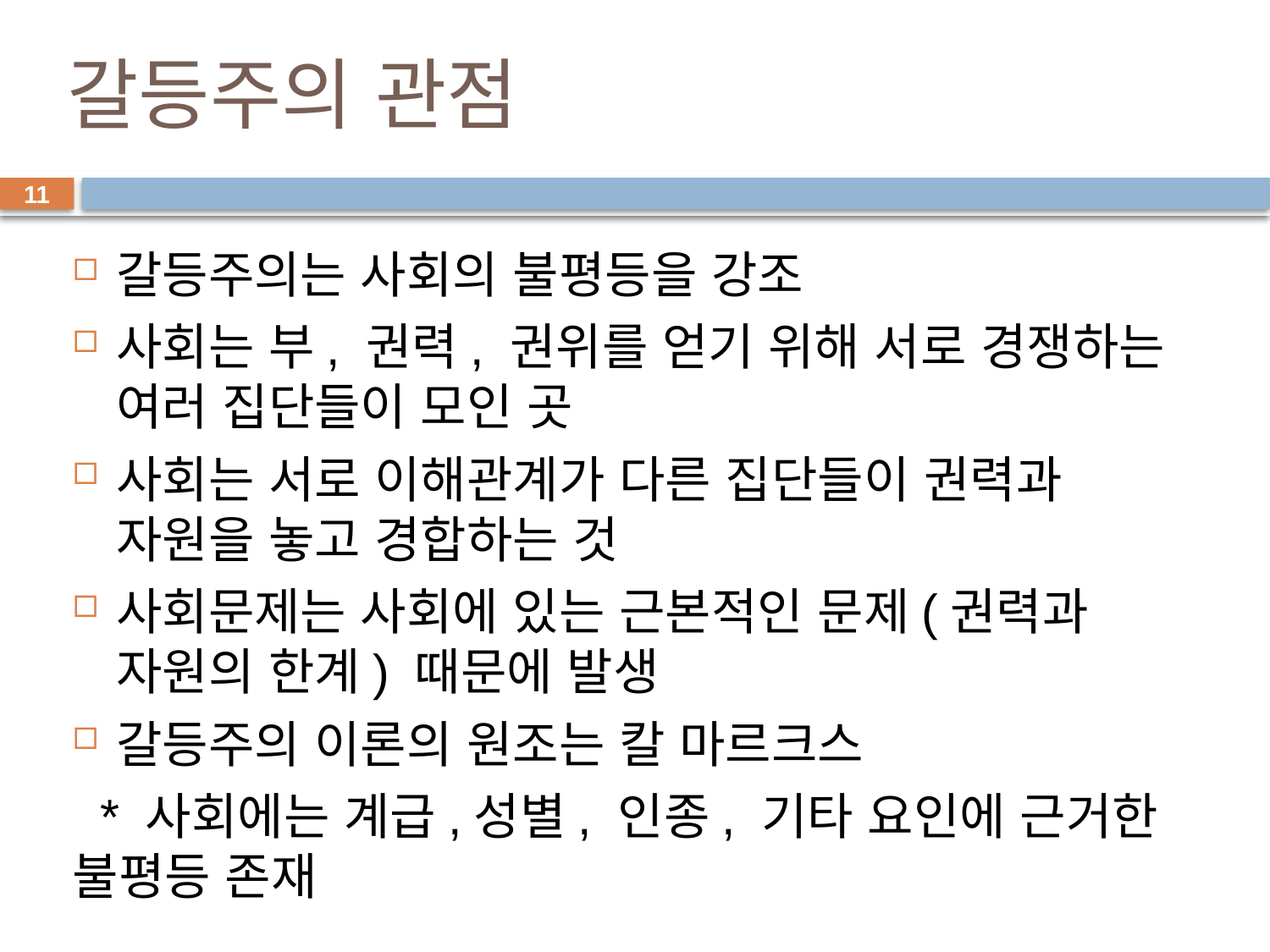

# 갈등주의 관점
11
갈등주의는 사회의 불평등을 강조
사회는 부, 권력, 권위를 얻기 위해 서로 경쟁하는 여러 집단들이 모인 곳
사회는 서로 이해관계가 다른 집단들이 권력과 자원을 놓고 경합하는 것
사회문제는 사회에 있는 근본적인 문제(권력과 자원의 한계) 때문에 발생
갈등주의 이론의 원조는 칼 마르크스
  * 사회에는 계급,성별, 인종, 기타 요인에 근거한 불평등 존재